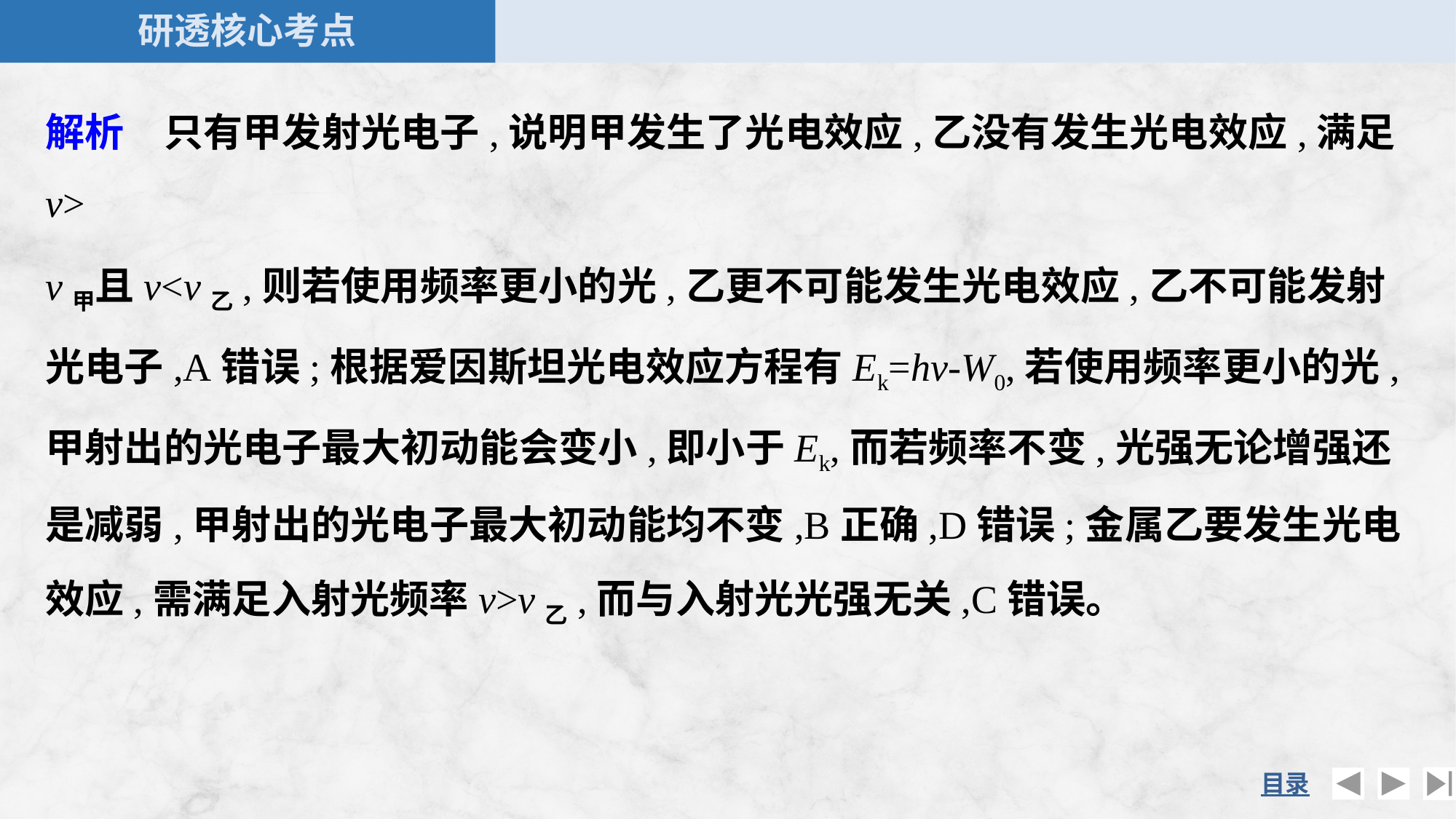

解析　只有甲发射光电子,说明甲发生了光电效应,乙没有发生光电效应,满足ν>
ν甲且ν<ν乙,则若使用频率更小的光,乙更不可能发生光电效应,乙不可能发射光电子,A错误;根据爱因斯坦光电效应方程有Ek=hν-W0,若使用频率更小的光,甲射出的光电子最大初动能会变小,即小于Ek,而若频率不变,光强无论增强还是减弱,甲射出的光电子最大初动能均不变,B正确,D错误;金属乙要发生光电效应,需满足入射光频率ν>ν乙,而与入射光光强无关,C错误。